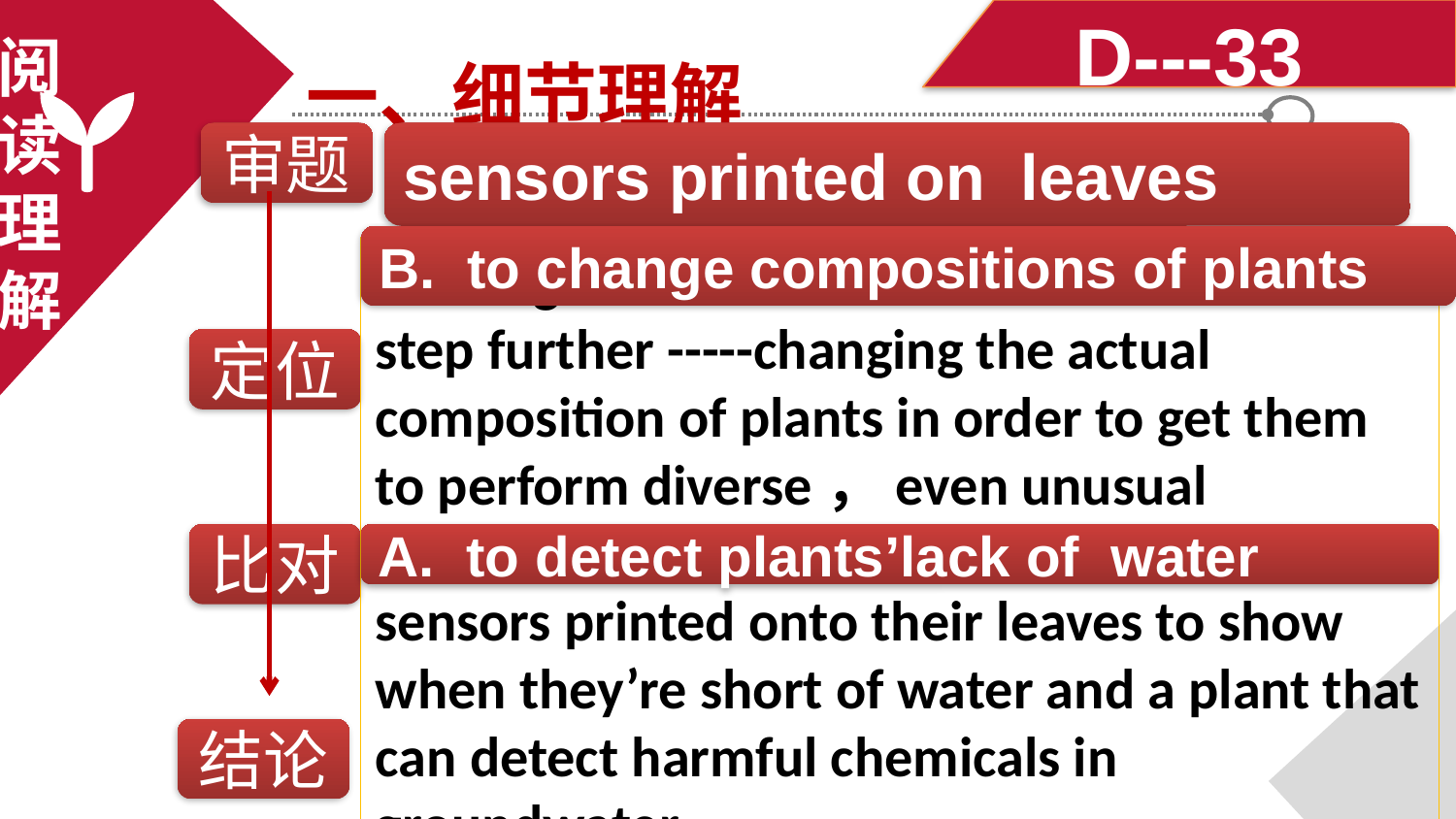

一、细节理解
D---33
阅
读
理
解

审题
sensors printed on  leaves

B.  to change compositions of plants

The engineers at the  MIT have taken it a step further -----changing the actual composition of plants in order to get them to perform diverse，even unusual functions. These include plants that have sensors printed onto their leaves to show when they’re short of water and a plant that can detect harmful chemicals in groundwater.
定位
比对

A.  to detect plants’lack of  water

结论